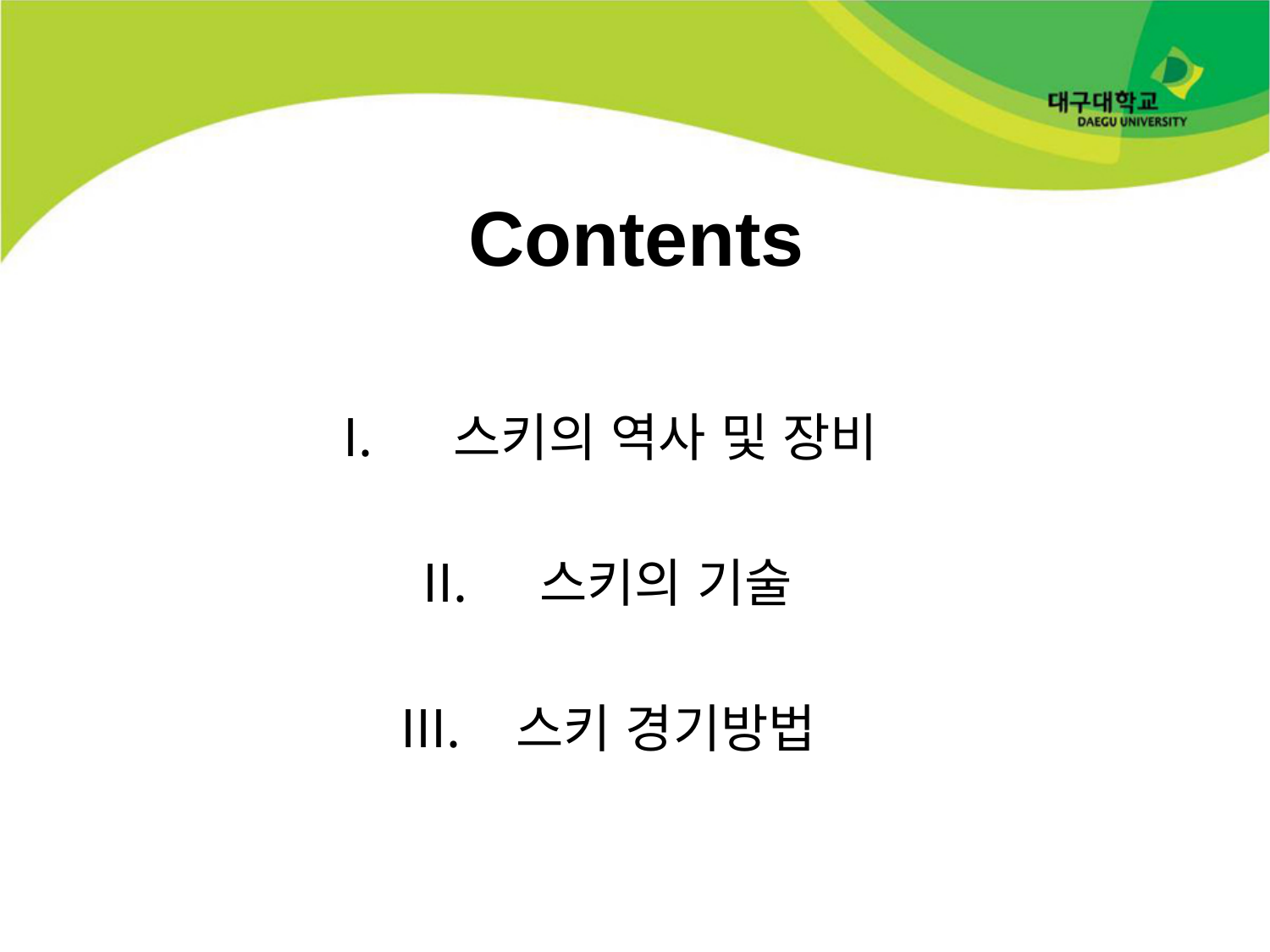

# Contents

스키의 역사 및 장비

스키의 기술

스키 경기방법